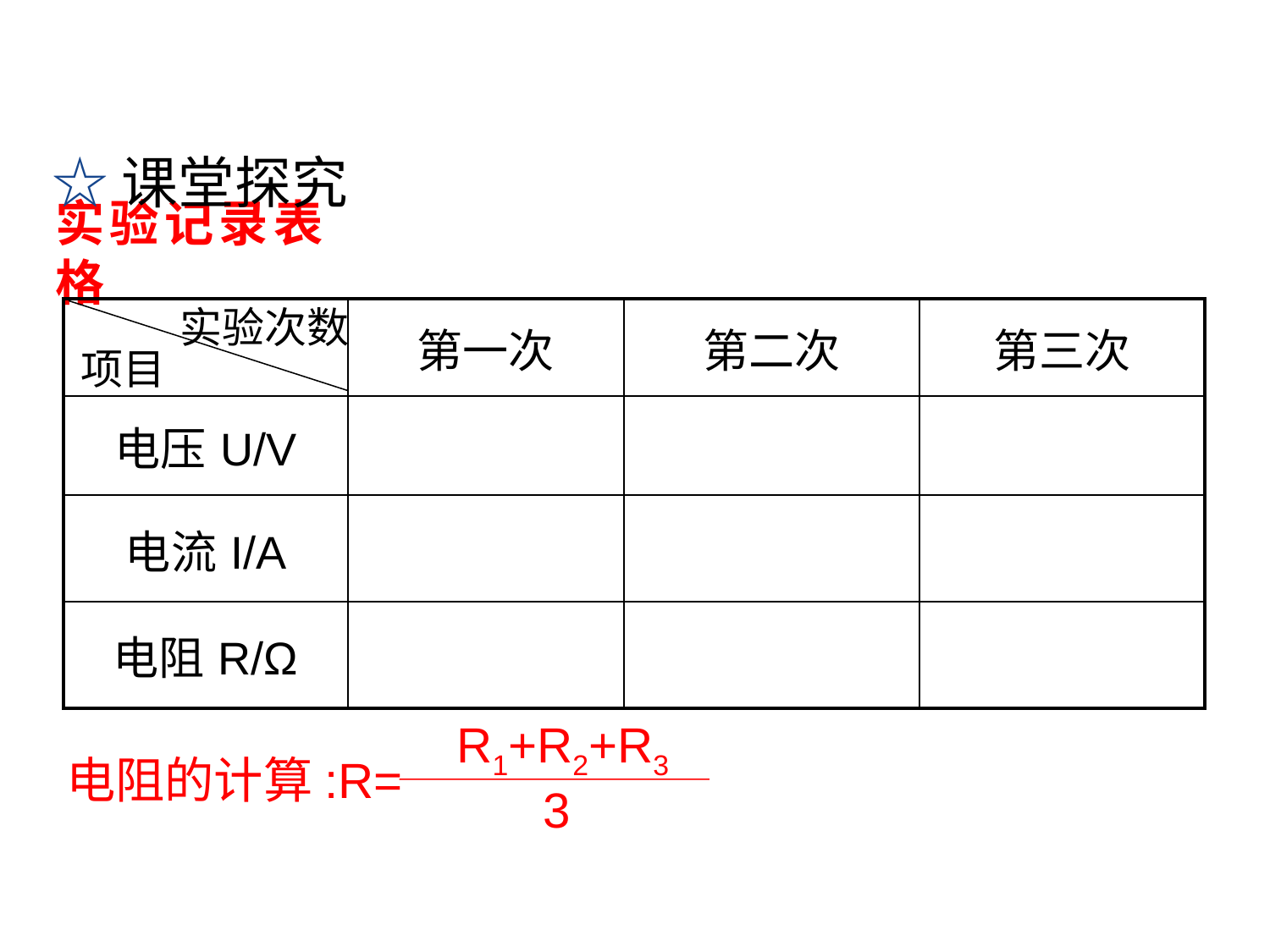

☆课堂探究
# 实验记录表格
实验次数
|  | 第一次 | 第二次 | 第三次 |
| --- | --- | --- | --- |
| 电压U/V |  |  |  |
| 电流I/A |  |  |  |
| 电阻R/Ω |  |  |  |

项目

R1+R2+R3
电阻的计算:R=
3